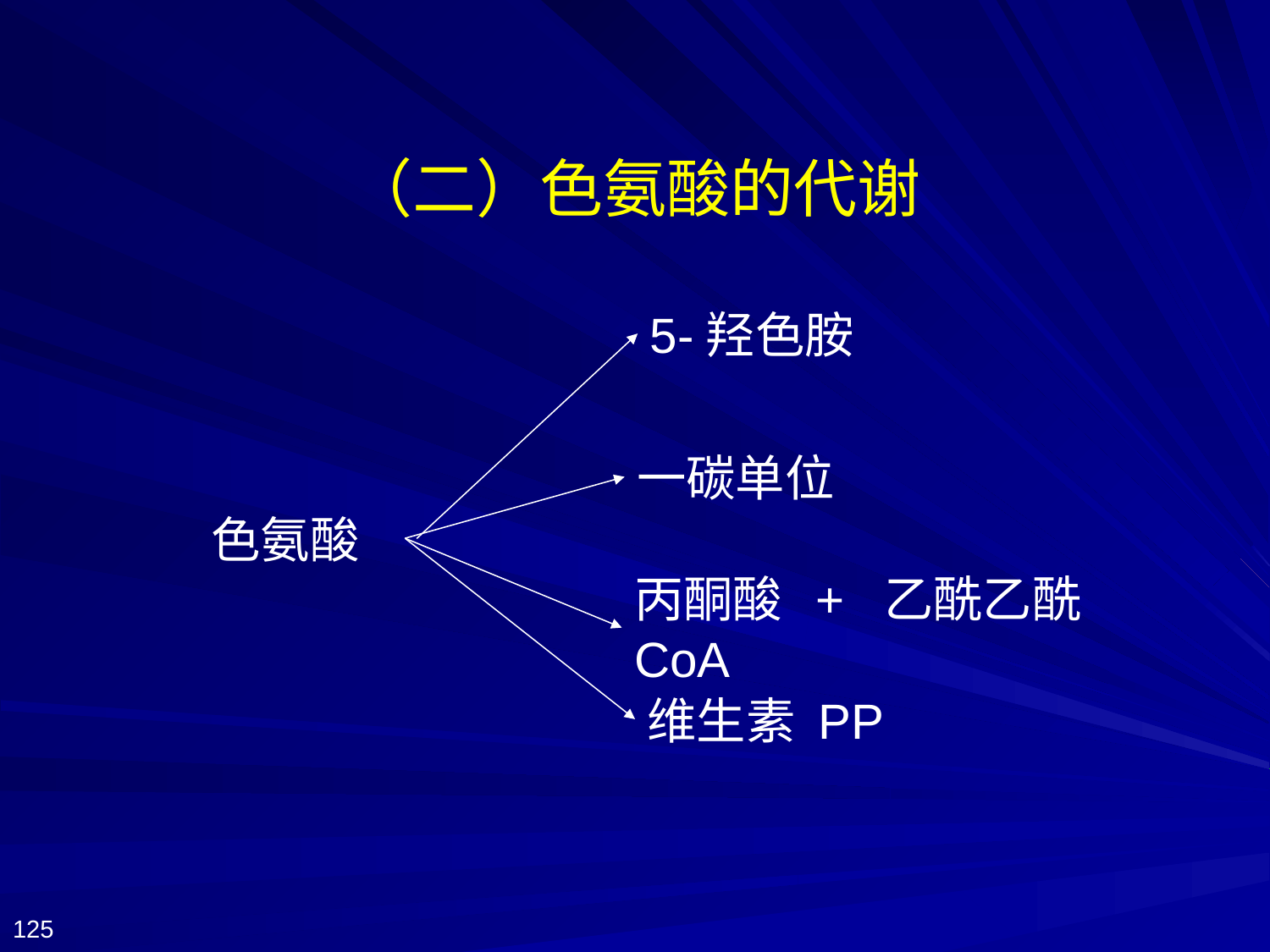

# （二）色氨酸的代谢
5-羟色胺
一碳单位
色氨酸
丙酮酸  +  乙酰乙酰CoA
维生素 PP
125